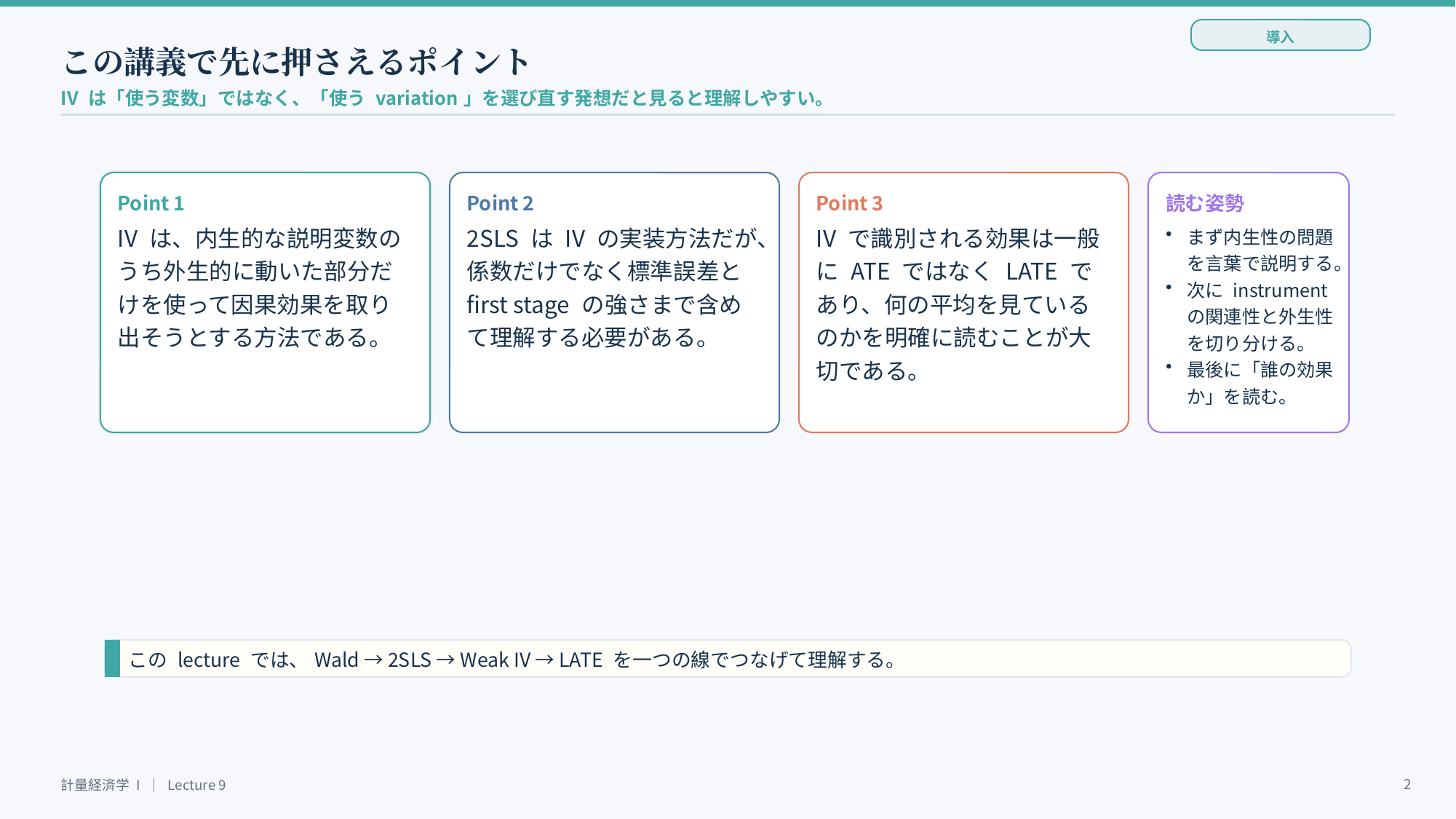

導入
この講義で先に押さえるポイント
IV は「使う変数」ではなく、「使う variation」を選び直す発想だと見ると理解しやすい。

Point 1
Point 2
Point 3
読む姿勢
IV は、内生的な説明変数のうち外生的に動いた部分だけを使って因果効果を取り出そうとする方法である。
2SLS は IV の実装方法だが、係数だけでなく標準誤差と first stage の強さまで含めて理解する必要がある。
IV で識別される効果は一般に ATE ではなく LATE であり、何の平均を見ているのかを明確に読むことが大切である。
まず内生性の問題を言葉で説明する。
次に instrument の関連性と外生性を切り分ける。
最後に「誰の効果か」を読む。

この lecture では、Wald → 2SLS → Weak IV → LATE を一つの線でつなげて理解する。
2
計量経済学 I ｜ Lecture 9